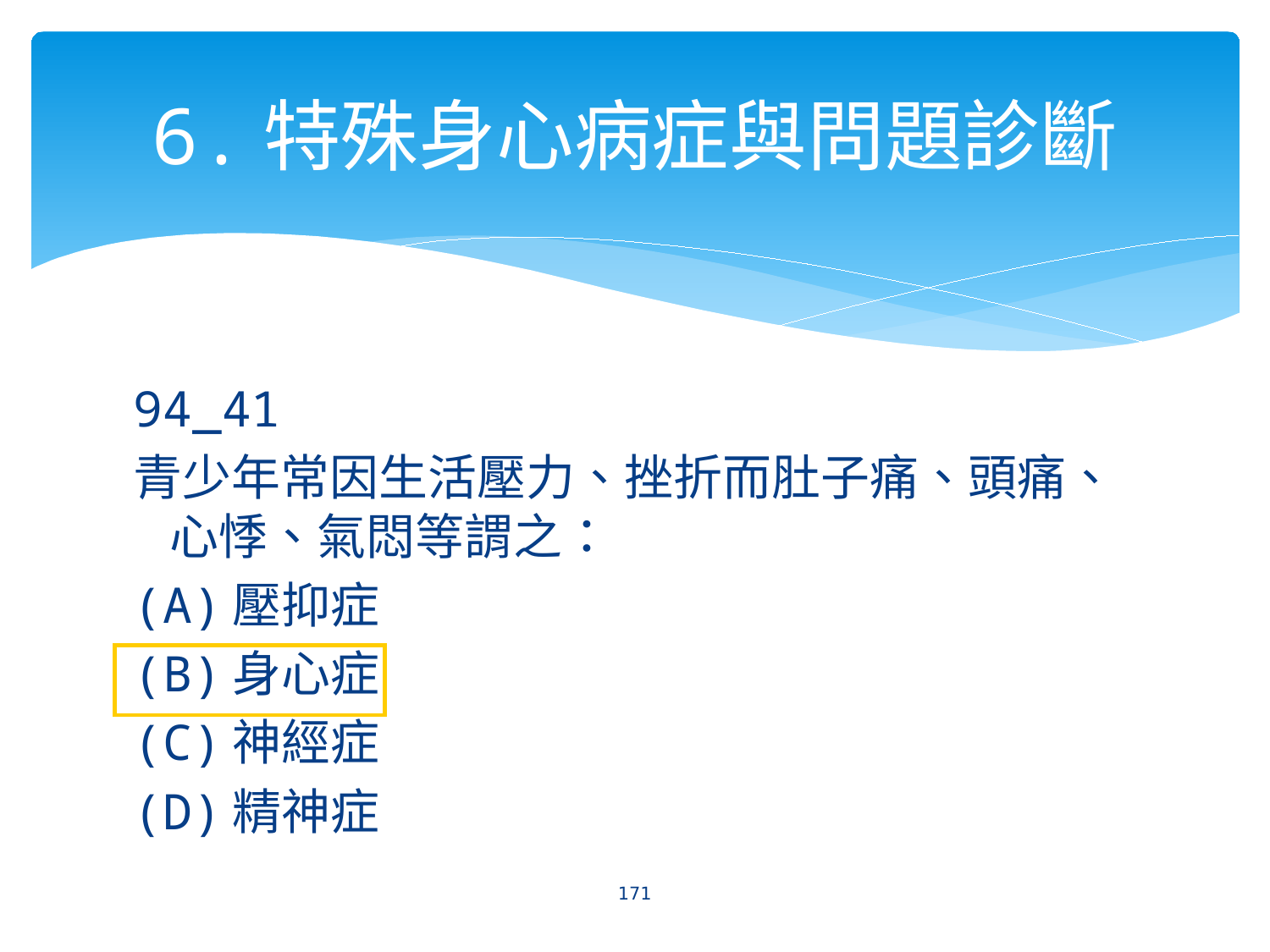

# 6.特殊身心病症與問題診斷
94_41
青少年常因生活壓力、挫折而肚子痛、頭痛、心悸、氣悶等謂之：
(A)壓抑症
(B)身心症
(C)神經症
(D)精神症

171